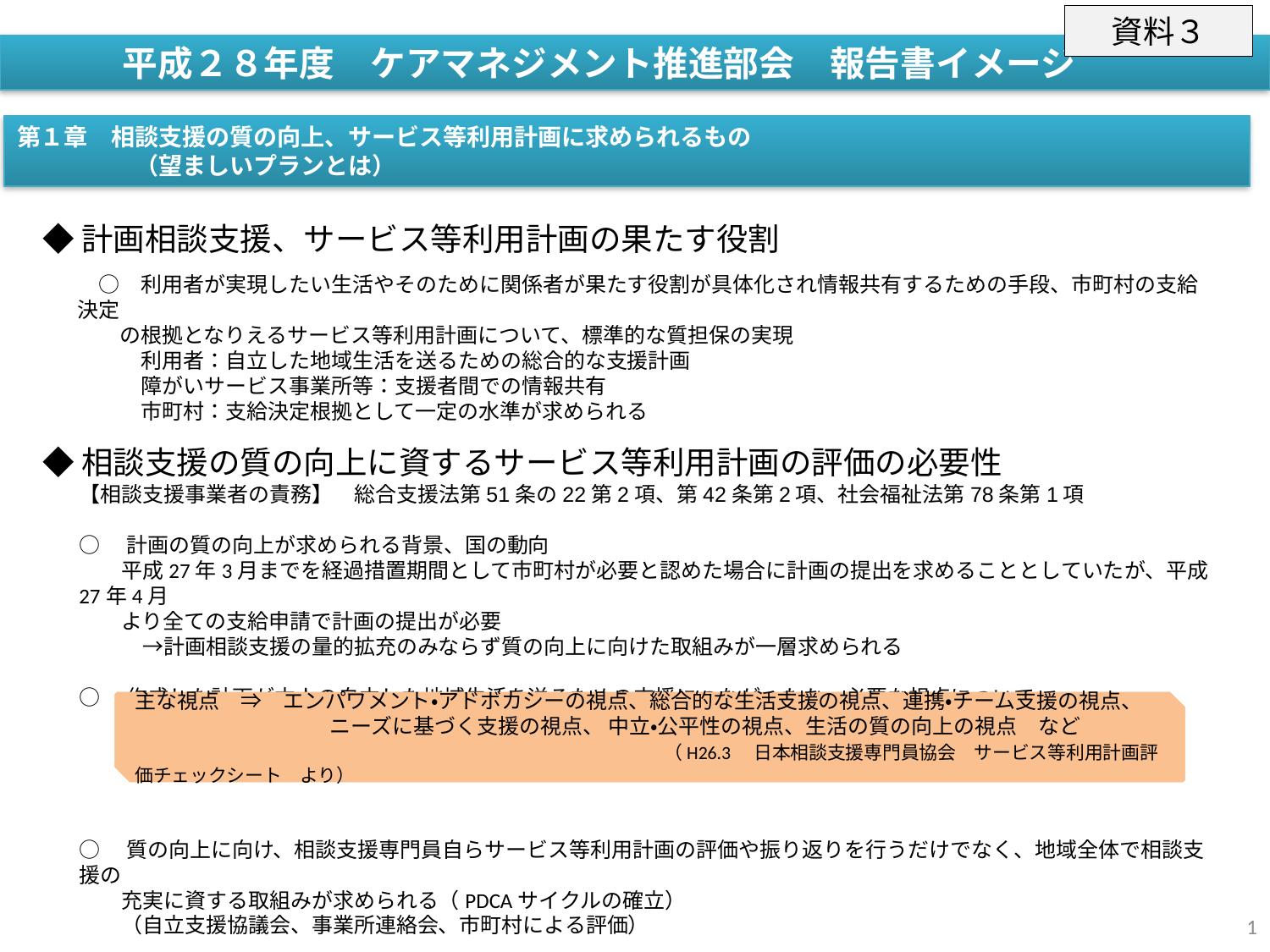

資料３
平成２８年度　ケアマネジメント推進部会　報告書イメージ
第１章　相談支援の質の向上、サービス等利用計画に求められるもの
　　　　　（望ましいプランとは）
◆計画相談支援、サービス等利用計画の果たす役割
　○　利用者が実現したい生活やそのために関係者が果たす役割が具体化され情報共有するための手段、市町村の支給決定
　　の根拠となりえるサービス等利用計画について、標準的な質担保の実現
　　　利用者：自立した地域生活を送るための総合的な支援計画
　　　障がいサービス事業所等：支援者間での情報共有
　　　市町村：支給決定根拠として一定の水準が求められる
◆相談支援の質の向上に資するサービス等利用計画の評価の必要性
【相談支援事業者の責務】　総合支援法第51条の22第2項、第42条第2項、社会福祉法第78条第1項

○　計画の質の向上が求められる背景、国の動向
　　平成27年3月までを経過措置期間として市町村が必要と認めた場合に計画の提出を求めることとしていたが、平成27年4月
　　より全ての支給申請で計画の提出が必要
　　　→計画相談支援の量的拡充のみならず質の向上に向けた取組みが一層求められる

○　作成した計画が本人の自立した地域生活を送るための支援につながったか、必要な視点について

○　質の向上に向け、相談支援専門員自らサービス等利用計画の評価や振り返りを行うだけでなく、地域全体で相談支援の
　　充実に資する取組みが求められる（PDCAサイクルの確立）
　　（自立支援協議会、事業所連絡会、市町村による評価）

主な視点　⇒　エンパワメント・アドボカシーの視点、総合的な生活支援の視点、連携・チーム支援の視点、
　　　　　　　　　 ニーズに基づく支援の視点、 中立・公平性の視点、生活の質の向上の視点　など
　　　　　　　　　　　　　　　　　　　　　　　　　（H26.3　日本相談支援専門員協会　サービス等利用計画評価チェックシート　より）
1